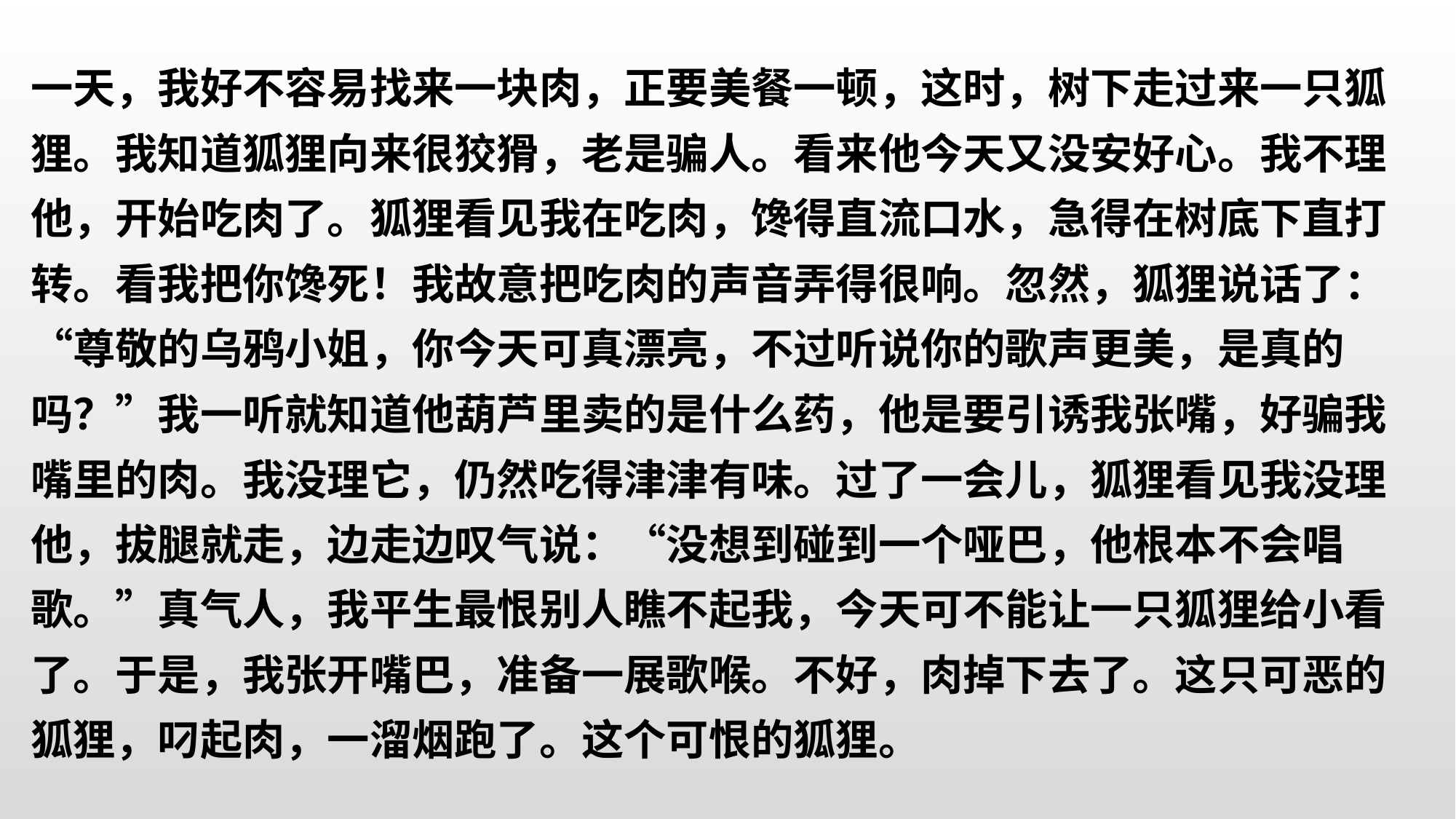

一天，我好不容易找来一块肉，正要美餐一顿，这时，树下走过来一只狐狸。我知道狐狸向来很狡猾，老是骗人。看来他今天又没安好心。我不理他，开始吃肉了。狐狸看见我在吃肉，馋得直流口水，急得在树底下直打转。看我把你馋死！我故意把吃肉的声音弄得很响。忽然，狐狸说话了：“尊敬的乌鸦小姐，你今天可真漂亮，不过听说你的歌声更美，是真的吗？”我一听就知道他葫芦里卖的是什么药，他是要引诱我张嘴，好骗我嘴里的肉。我没理它，仍然吃得津津有味。过了一会儿，狐狸看见我没理他，拔腿就走，边走边叹气说：“没想到碰到一个哑巴，他根本不会唱歌。”真气人，我平生最恨别人瞧不起我，今天可不能让一只狐狸给小看了。于是，我张开嘴巴，准备一展歌喉。不好，肉掉下去了。这只可恶的狐狸，叼起肉，一溜烟跑了。这个可恨的狐狸。